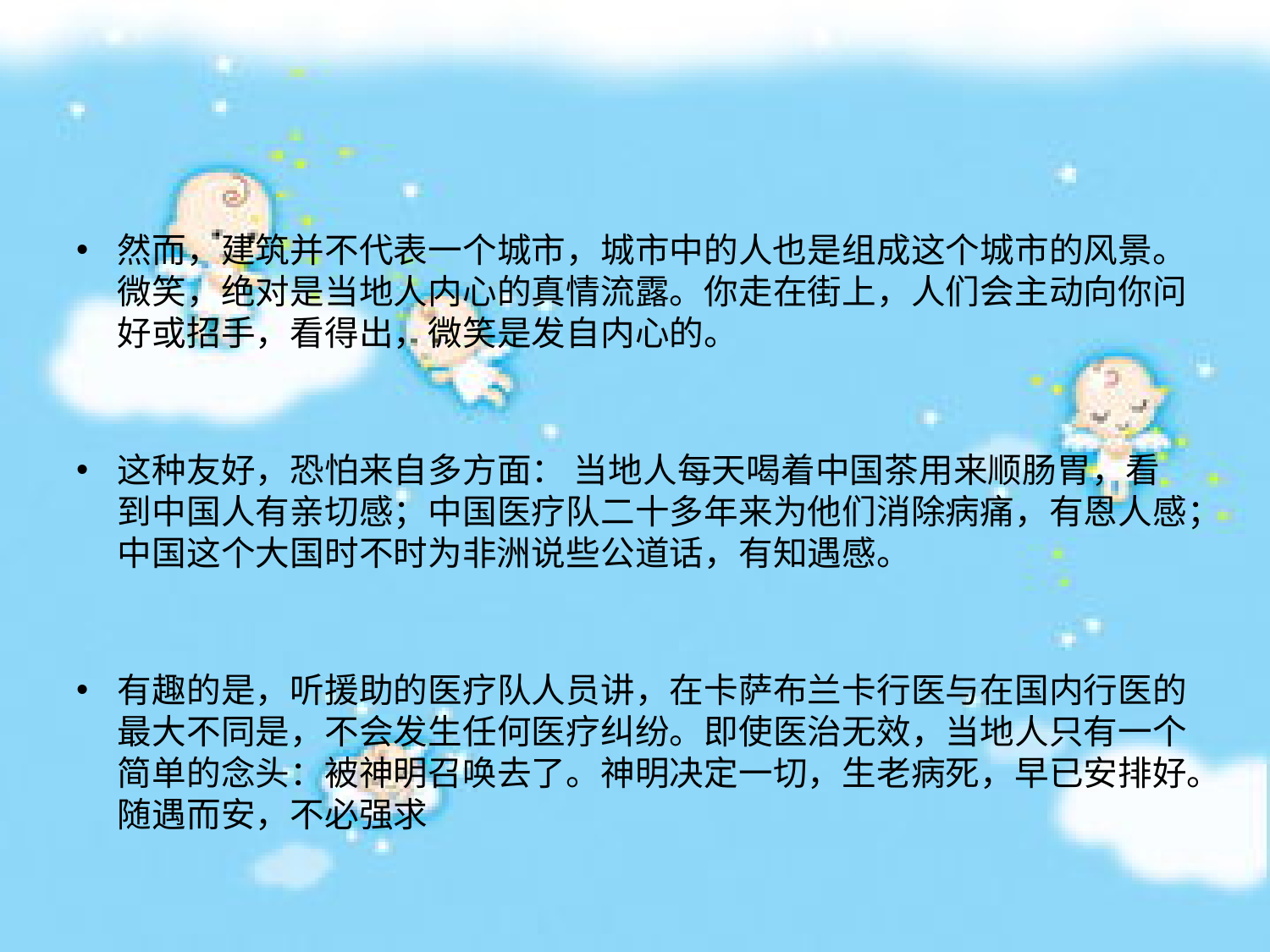

#
然而，建筑并不代表一个城市，城市中的人也是组成这个城市的风景。微笑，绝对是当地人内心的真情流露。你走在街上，人们会主动向你问好或招手，看得出，微笑是发自内心的。

这种友好，恐怕来自多方面： 当地人每天喝着中国茶用来顺肠胃，看到中国人有亲切感；中国医疗队二十多年来为他们消除病痛，有恩人感；中国这个大国时不时为非洲说些公道话，有知遇感。

有趣的是，听援助的医疗队人员讲，在卡萨布兰卡行医与在国内行医的最大不同是，不会发生任何医疗纠纷。即使医治无效，当地人只有一个简单的念头：被神明召唤去了。神明决定一切，生老病死，早已安排好。随遇而安，不必强求